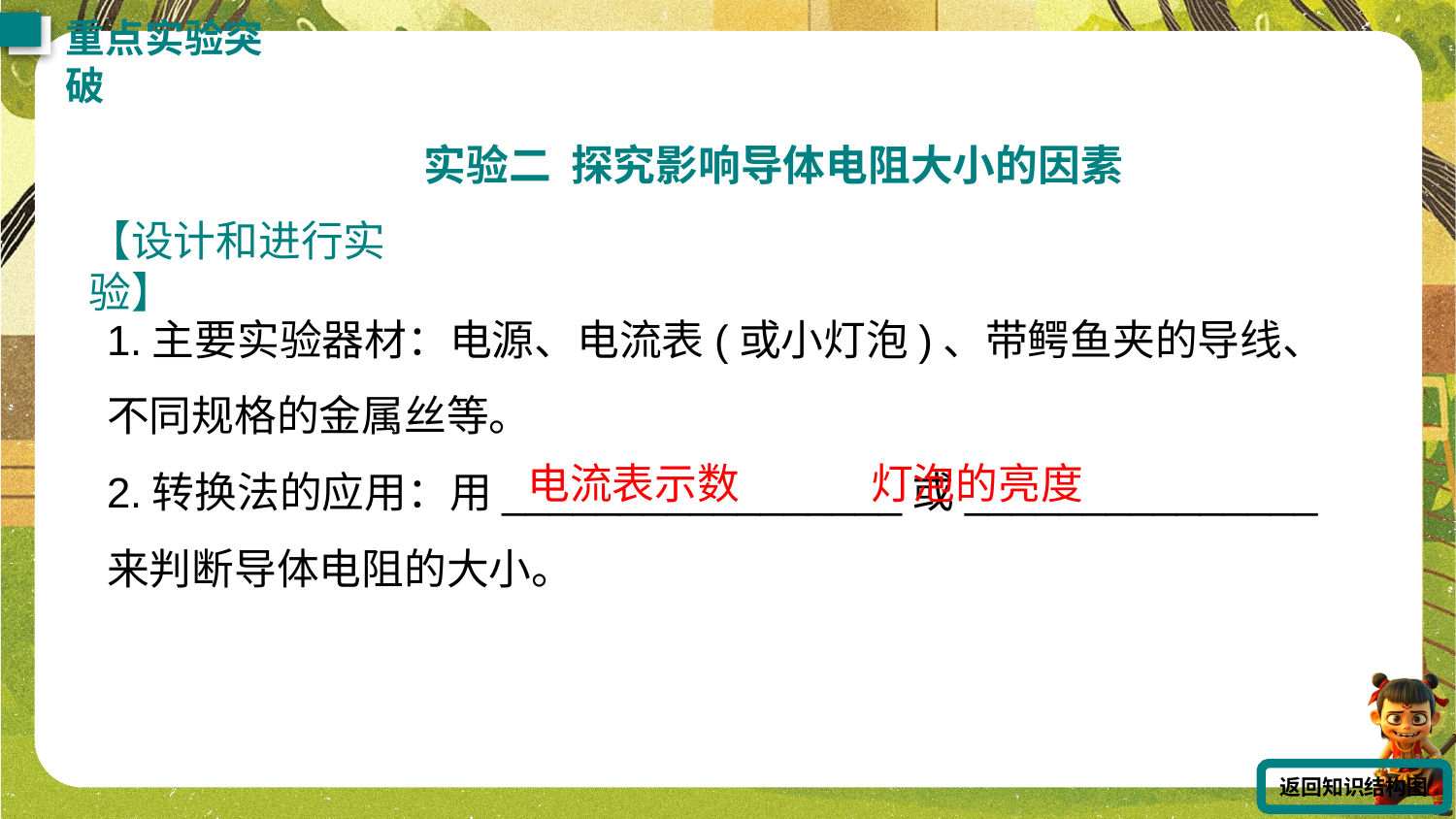

重点实验突破

实验二  探究影响导体电阻大小的因素
【设计和进行实验】
1.主要实验器材：电源、电流表(或小灯泡)、带鳄鱼夹的导线、不同规格的金属丝等。
2.转换法的应用：用_________________或_______________来判断导体电阻的大小。
电流表示数
灯泡的亮度
返回知识结构图